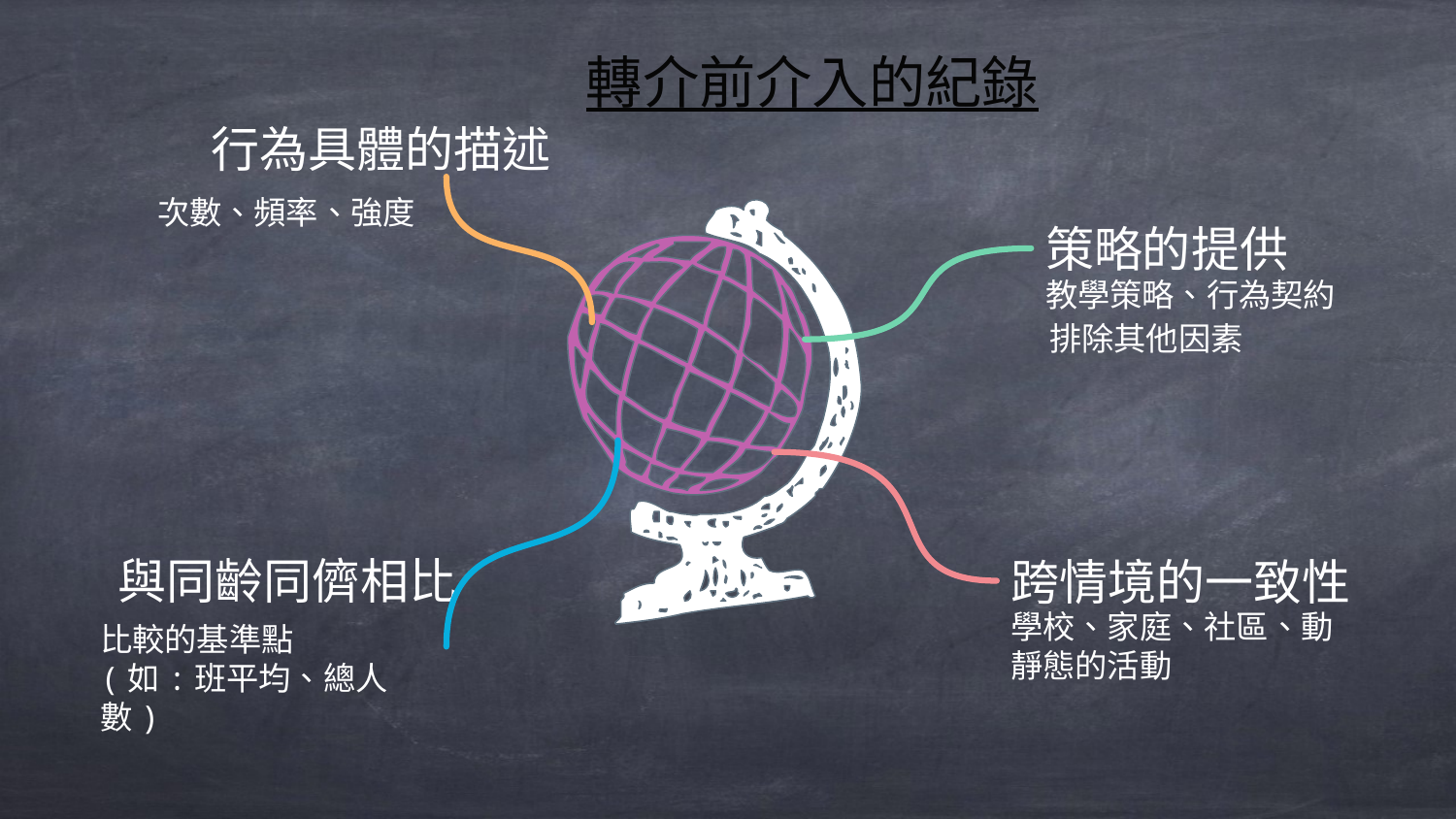

轉介前介入的紀錄
行為具體的描述
次數、頻率、強度

策略的提供
教學策略、行為契約
排除其他因素
與同齡同儕相比
比較的基準點
(如:班平均、總人數)
跨情境的一致性
學校、家庭、社區、動靜態的活動